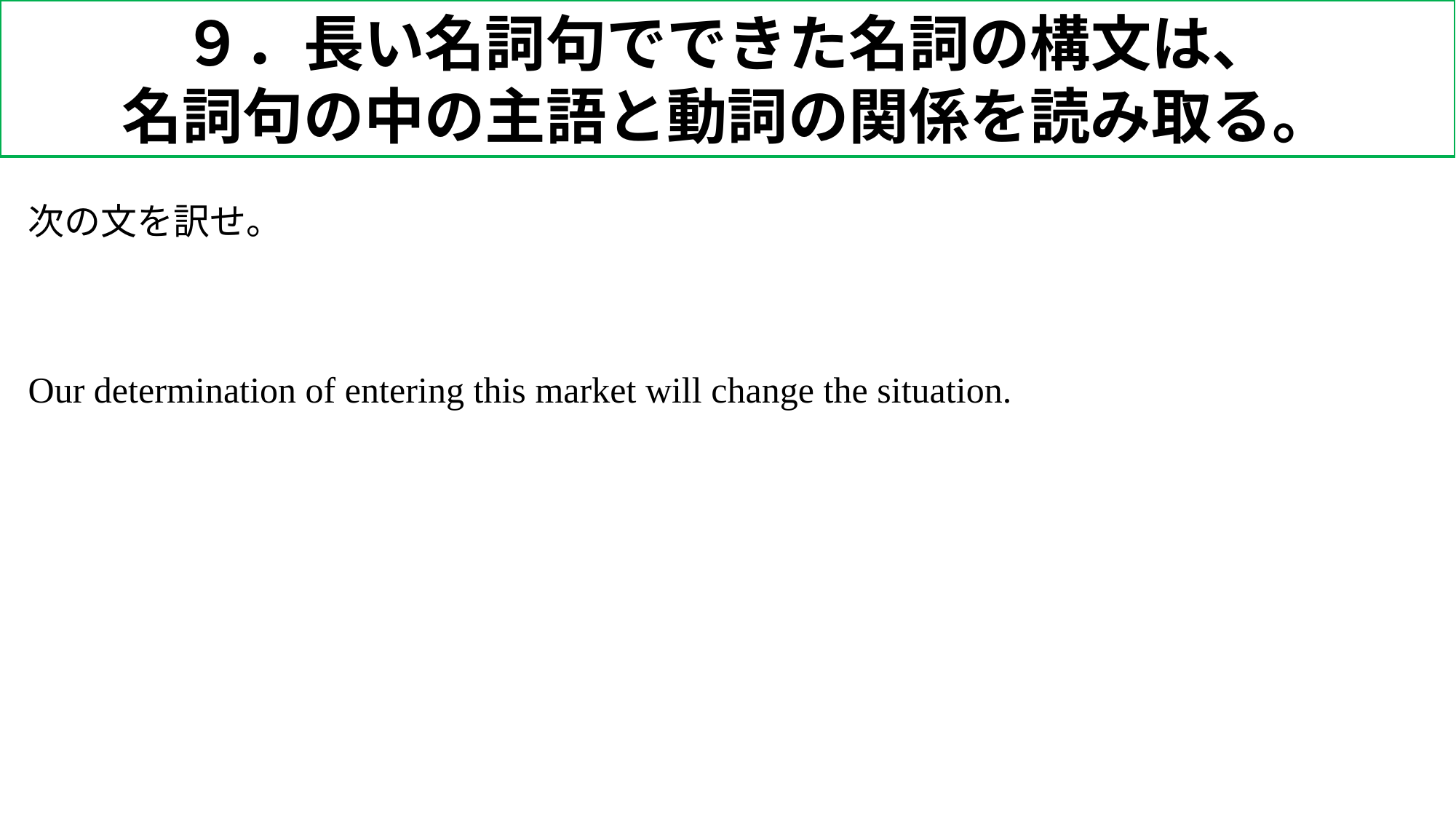

９．長い名詞句でできた名詞の構文は、
名詞句の中の主語と動詞の関係を読み取る。
次の文を訳せ。
Our determination of entering this market will change the situation.